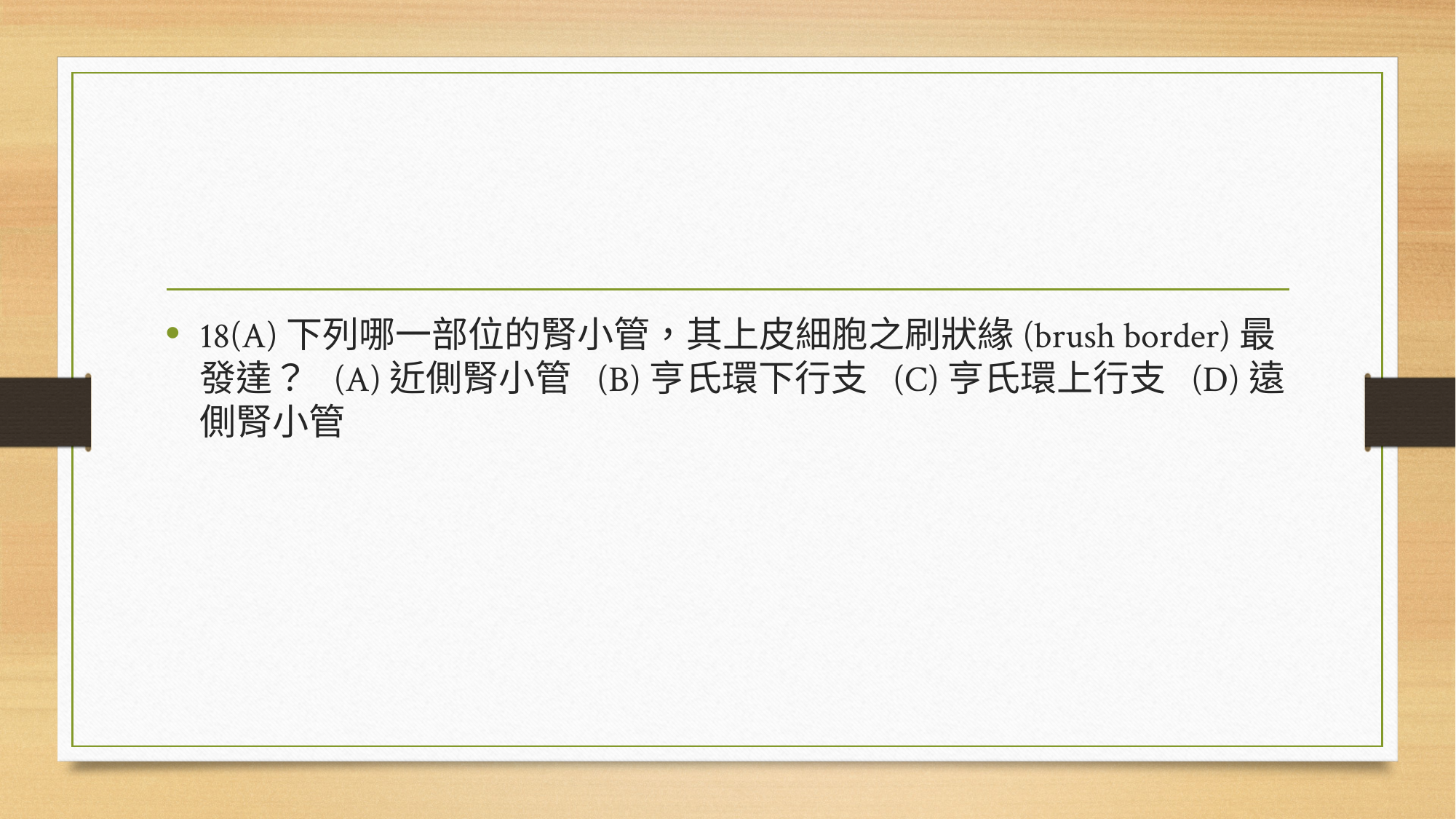

#
18(A)下列哪一部位的腎小管，其上皮細胞之刷狀緣(brush border)最發達？  (A)近側腎小管  (B)亨氏環下行支  (C)亨氏環上行支  (D)遠側腎小管